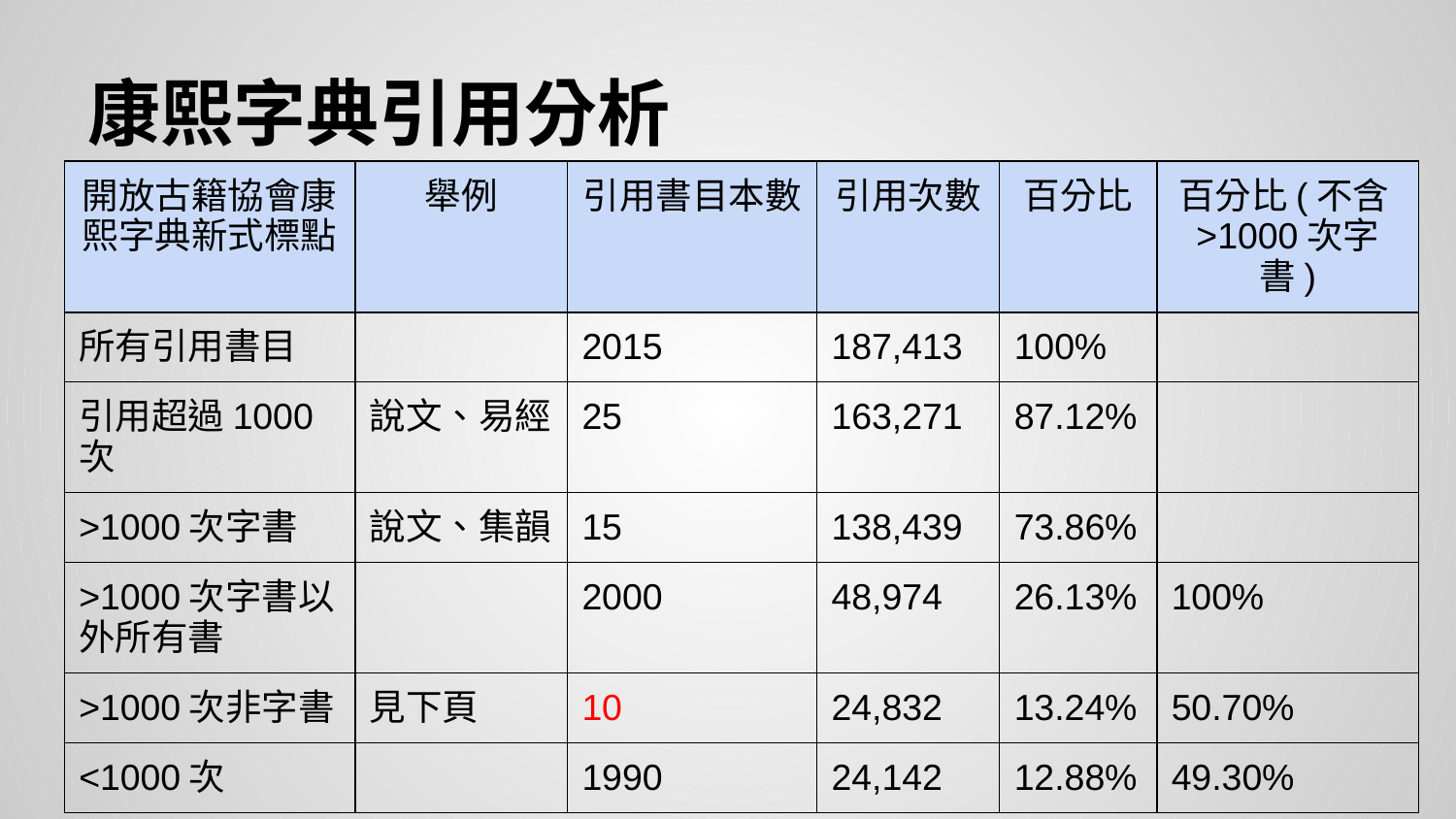

# 康熙字典引用分析
| 開放古籍協會康熙字典新式標點 | 舉例 | 引用書目本數 | 引用次數 | 百分比 | 百分比(不含>1000次字書) |
| --- | --- | --- | --- | --- | --- |
| 所有引用書目 |  | 2015 | 187,413 | 100% |  |
| 引用超過1000次 | 說文、易經 | 25 | 163,271 | 87.12% |  |
| >1000次字書 | 說文、集韻 | 15 | 138,439 | 73.86% |  |
| >1000次字書以外所有書 |  | 2000 | 48,974 | 26.13% | 100% |
| >1000次非字書 | 見下頁 | 10 | 24,832 | 13.24% | 50.70% |
| <1000次 |  | 1990 | 24,142 | 12.88% | 49.30% |